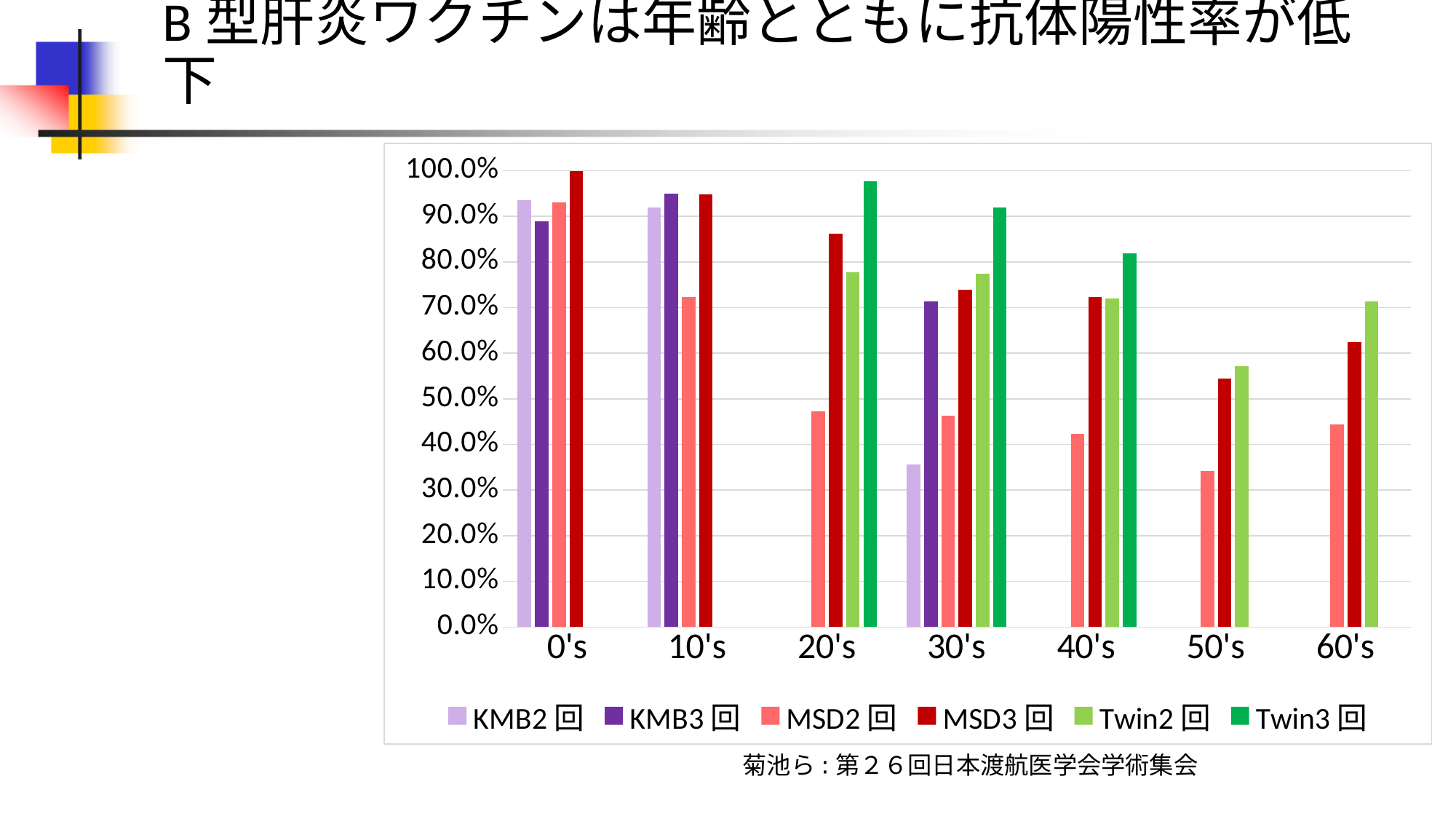

# B型肝炎ワクチンは年齢とともに抗体陽性率が低下

### Chart

| Category | KMB2回 | KMB3回 | MSD2回 | MSD3回 | Twin2回 | Twin3回 |
|---|---|---|---|---|---|---|
| 0's | 0.9347826086956522 | 0.8883495145631068 | 0.930622009569378 | 1.0 | None | None |
| 10's | 0.92 | 0.9491525423728814 | 0.7237354085603113 | 0.948780487804878 | None | None |
| 20's | None | None | 0.4722222222222222 | 0.8622754491017964 | 0.776859504132231 | 0.9767441860465116 |
| 30's | 0.35714285714285715 | 0.7142857142857143 | 0.4631073785242951 | 0.7391304347826086 | 0.773841961852861 | 0.918918918918919 |
| 40's | None | None | 0.42304717710750195 | 0.722972972972973 | 0.7193548387096774 | 0.8181818181818182 |
| 50's | None | None | 0.34140969162995594 | 0.543859649122807 | 0.5714285714285714 | None |
| 60's | None | None | 0.4444444444444444 | 0.625 | 0.7142857142857143 | None |
菊池ら:第２６回日本渡航医学会学術集会